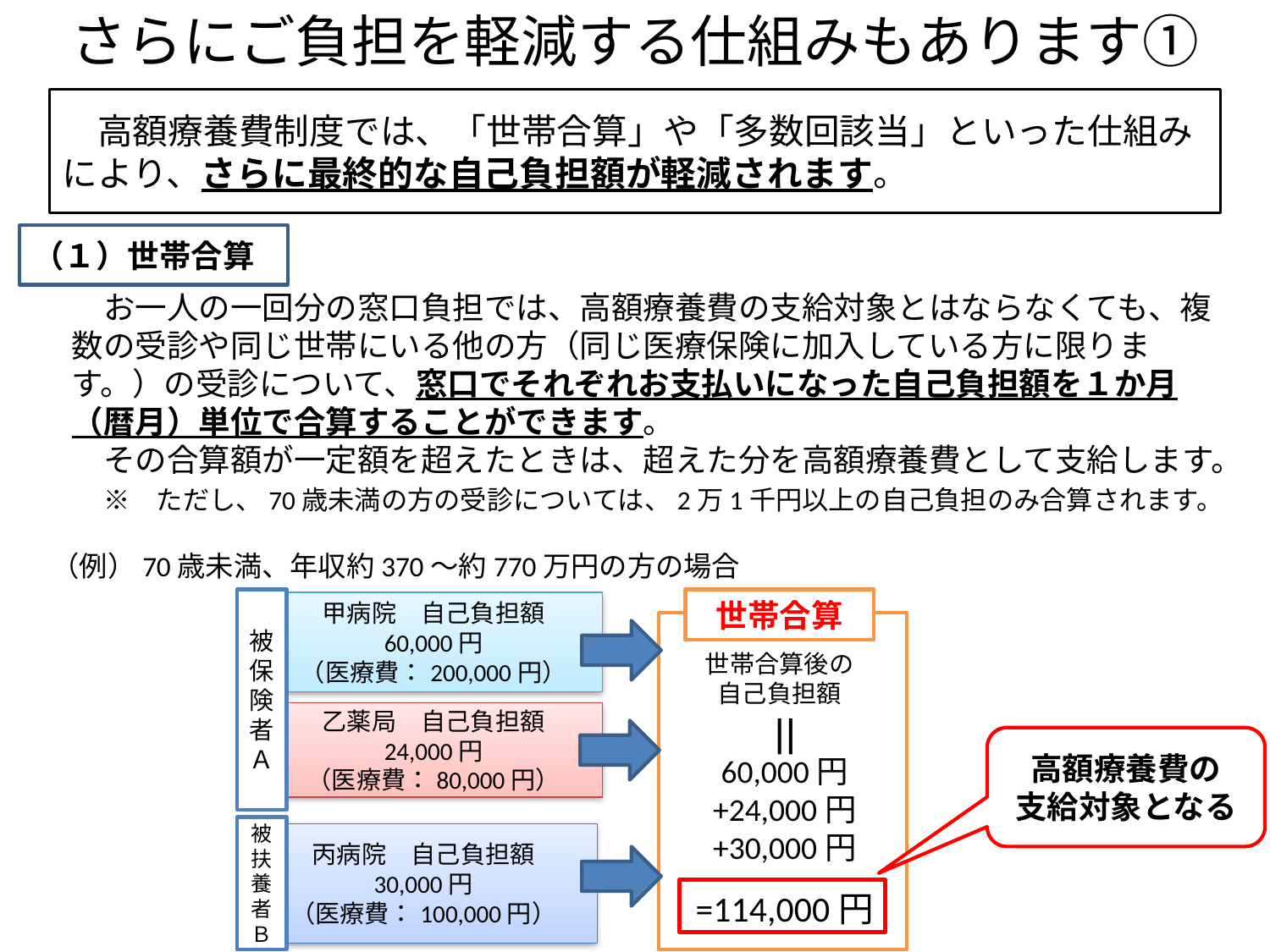

さらにご負担を軽減する仕組みもあります①
　高額療養費制度では、「世帯合算」や「多数回該当」といった仕組みにより、さらに最終的な自己負担額が軽減されます。
（１）世帯合算
　お一人の一回分の窓口負担では、高額療養費の支給対象とはならなくても、複数の受診や同じ世帯にいる他の方（同じ医療保険に加入している方に限ります。）の受診について、窓口でそれぞれお支払いになった自己負担額を１か月（暦月）単位で合算することができます。
　その合算額が一定額を超えたときは、超えた分を高額療養費として支給します。
　※　ただし、70歳未満の方の受診については、2万1千円以上の自己負担のみ合算されます。
（例）70歳未満、年収約370～約770万円の方の場合
被保険者Ａ
世帯合算
甲病院　自己負担額
60,000円
（医療費：200,000円）

世帯合算後の
自己負担額
＝
乙薬局　自己負担額
24,000円
（医療費：80,000円）

高額療養費の
支給対象となる
60,000円
+24,000円
+30,000円
=114,000円
被扶養者Ｂ
丙病院　自己負担額
30,000円
（医療費：100,000円）